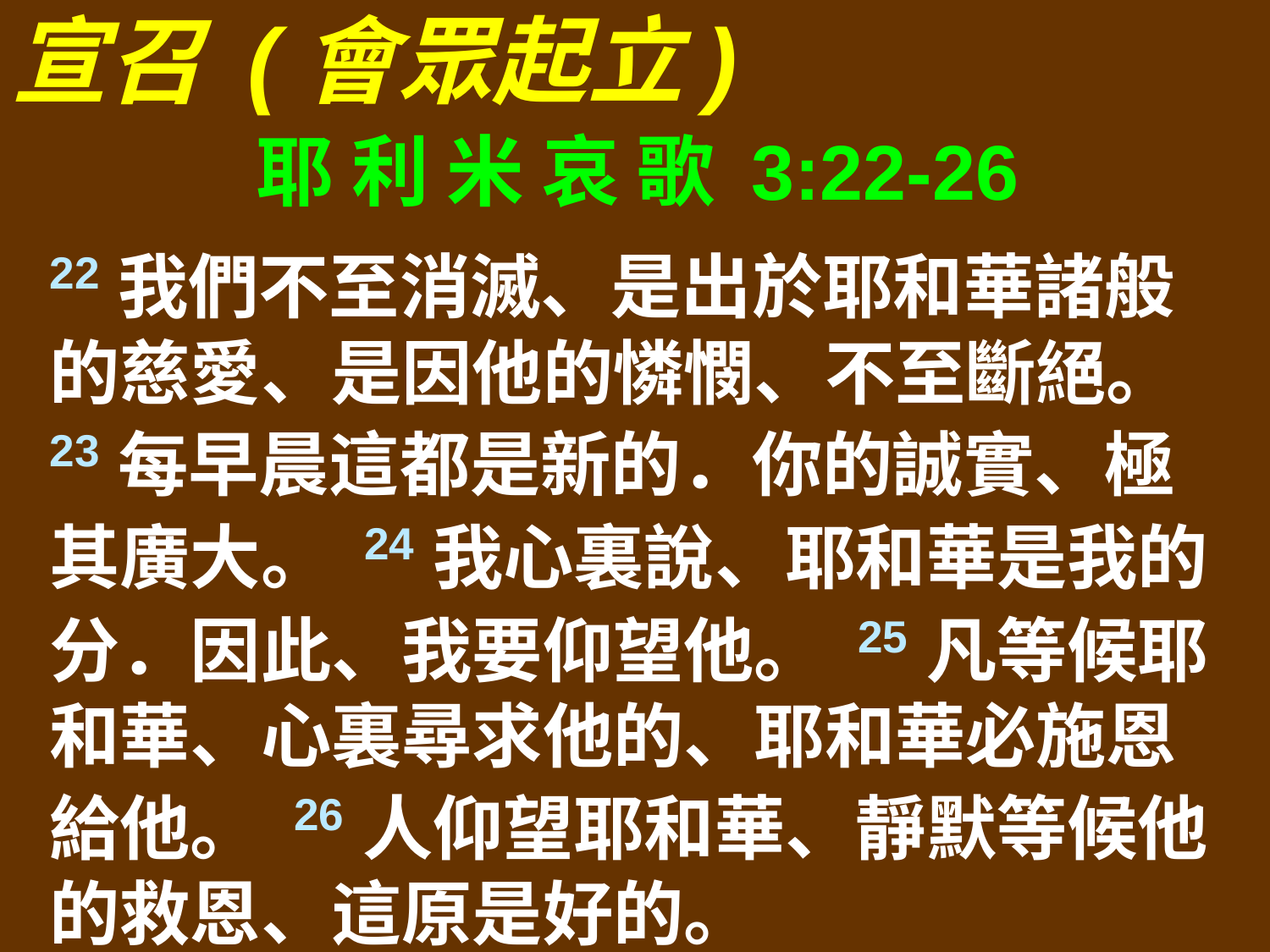

宣召 (會眾起立)
耶 利 米 哀 歌 3:22-26
22我們不至消滅、是出於耶和華諸般的慈愛、是因他的憐憫、不至斷絕。 23每早晨這都是新的．你的誠實、極其廣大。 24我心裏說、耶和華是我的分．因此、我要仰望他。 25凡等候耶和華、心裏尋求他的、耶和華必施恩給他。 26人仰望耶和華、靜默等候他的救恩、這原是好的。